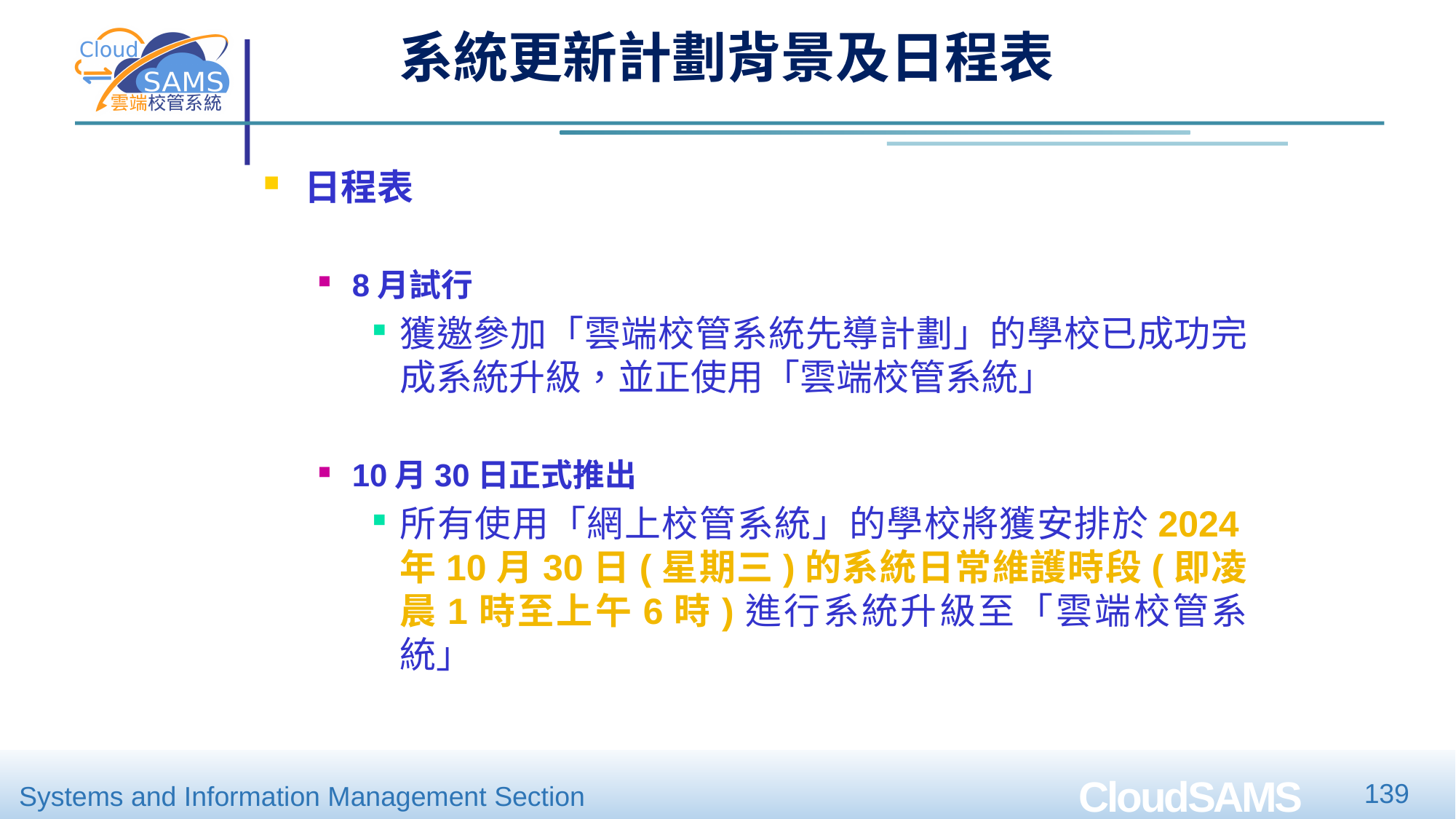

系統更新計劃背景及日程表
日程表

8月試行
獲邀參加「雲端校管系統先導計劃」的學校已成功完成系統升級，並正使用「雲端校管系統」

10月30日正式推出
所有使用「網上校管系統」的學校將獲安排於2024年10月30日(星期三)的系統日常維護時段(即凌晨1時至上午6時)進行系統升級至「雲端校管系統」

139